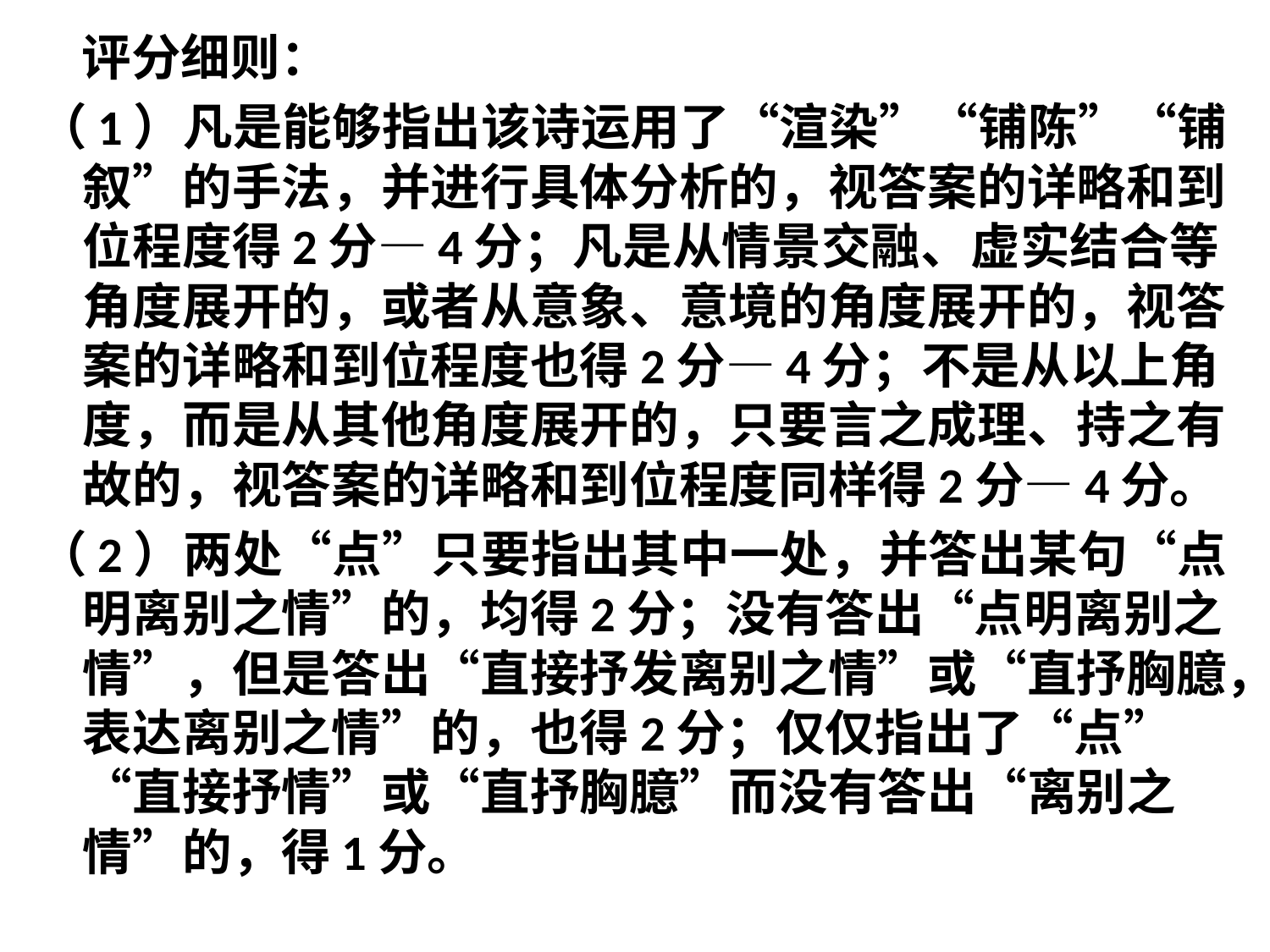

评分细则：
（1）凡是能够指出该诗运用了“渲染”“铺陈”“铺叙”的手法，并进行具体分析的，视答案的详略和到位程度得2分—4分；凡是从情景交融、虚实结合等角度展开的，或者从意象、意境的角度展开的，视答案的详略和到位程度也得2分—4分；不是从以上角度，而是从其他角度展开的，只要言之成理、持之有故的，视答案的详略和到位程度同样得2分—4分。
（2）两处“点”只要指出其中一处，并答出某句“点明离别之情”的，均得2分；没有答出“点明离别之情”，但是答出“直接抒发离别之情”或“直抒胸臆，表达离别之情”的，也得2分；仅仅指出了“点”“直接抒情”或“直抒胸臆”而没有答出“离别之情”的，得1分。